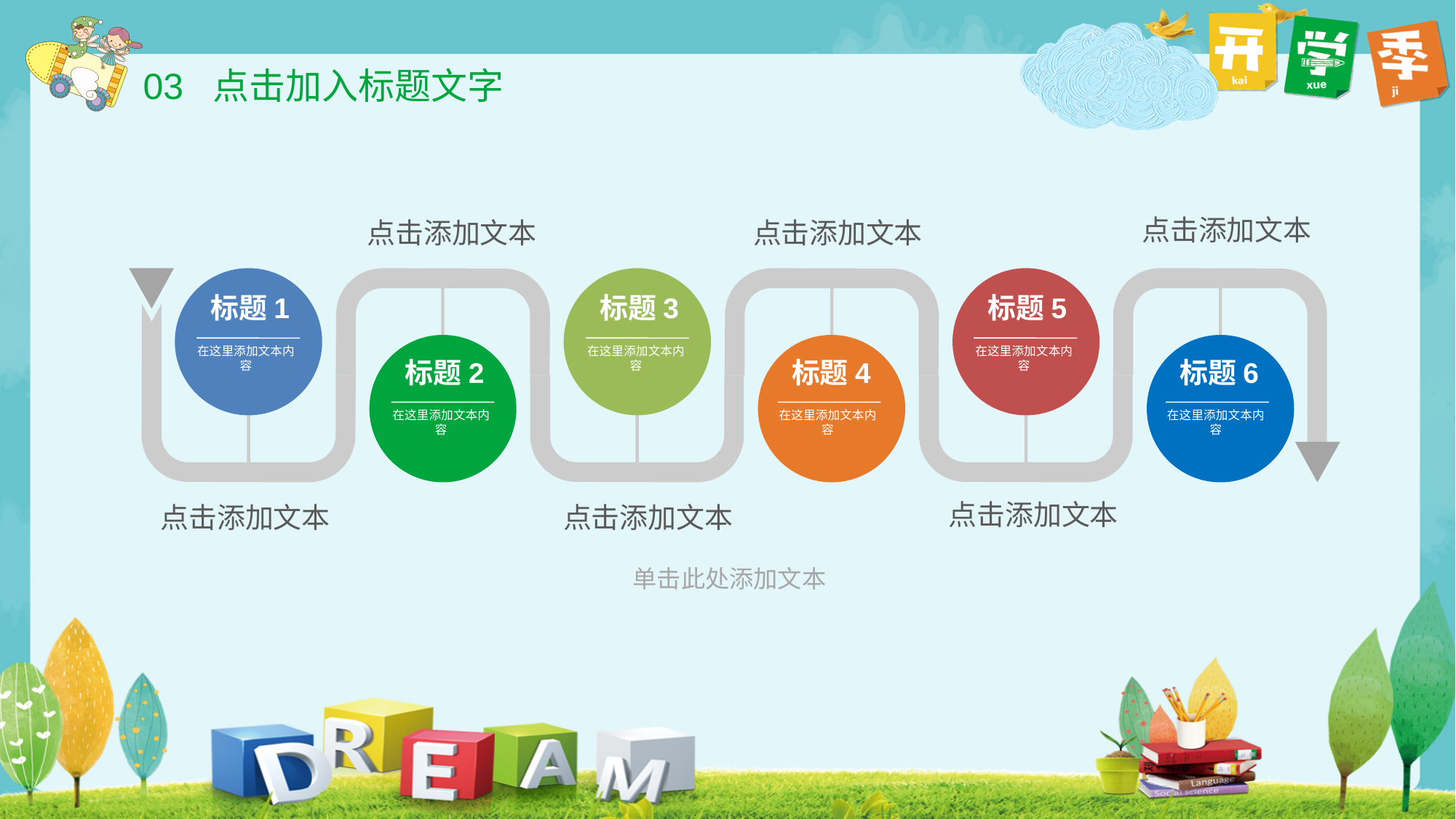

点击添加文本
点击添加文本
点击添加文本

标题1
标题3
标题5

在这里添加文本内容
在这里添加文本内容
在这里添加文本内容
标题2
标题4
标题6

在这里添加文本内容
在这里添加文本内容
在这里添加文本内容

点击添加文本
点击添加文本
点击添加文本
单击此处添加文本